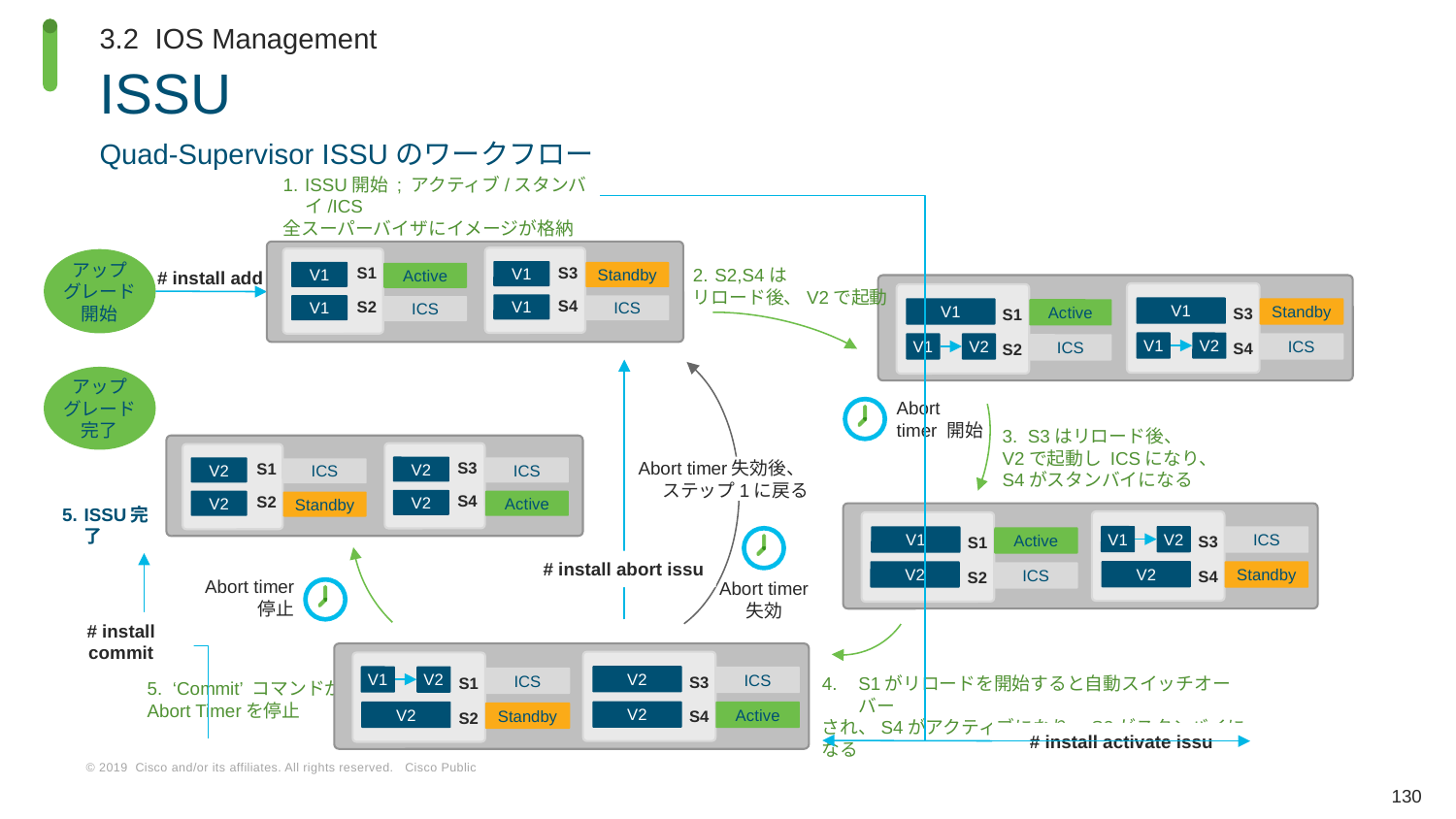

3.2  IOS Management
# ISSU
Quad-Supervisor ISSUのワークフロー
ISSU開始 ; アクティブ/スタンバイ/ICS
全スーパーバイザにイメージが格納

V1
Standby
S3
V1
ICS
S4

V1
Active
S1
V1
ICS
S2
アップ
グレード
開始
S2,S4は
リロード後、V2で起動
# install add

V1
V1
Standby
Active
S3
S1
V1
V2
V1
ICS
V2
ICS
S4
S2

アップ
グレード
完了

Abort
timer 開始

3.  S3はリロード後、
V2で起動し ICSになり、
S4がスタンバイになる

V2
ICS
S3
V2
Active
S4

V2
ICS
S1
V2
Standby
S2
Abort timer失効後、
ステップ1に戻る
ISSU完了

V1
V2
V1
ICS
Active
S3
S1
V2
V2
Standby
ICS
S4
S2

# install abort issu
Abort timer 停止
Abort timer 失効

# install commit

V2
V1
V2
ICS
ICS
S3
S1
V2
V2
Active
Standby
S4
S2
S1がリロードを開始すると自動スイッチオーバー
され、S4がアクティブになり、S2がスタンバイになる

5.  ‘Commit’ コマンドが
Abort Timerを停止
# install activate issu

130